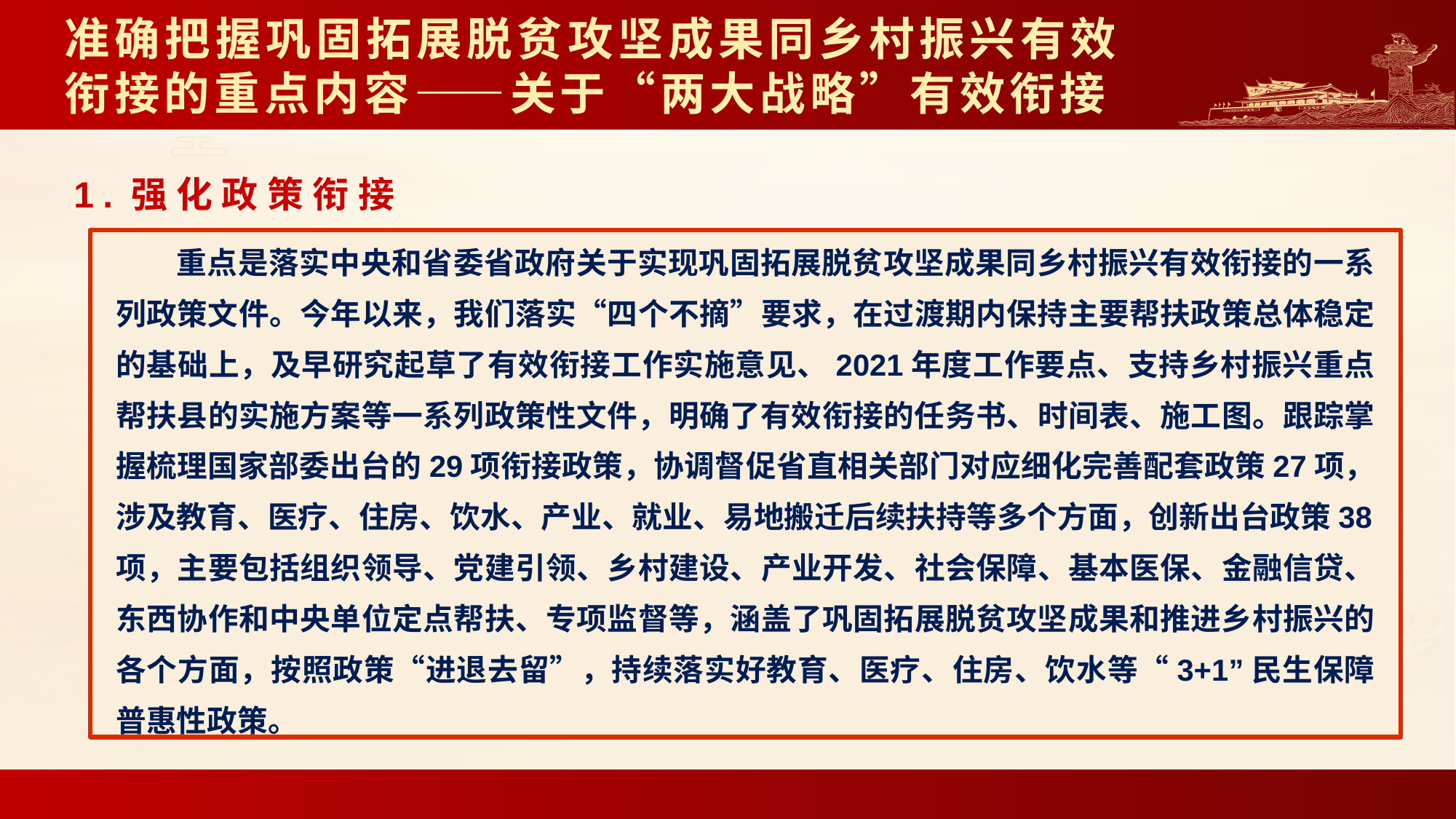

# 准确把握巩固拓展脱贫攻坚成果同乡村振兴有效衔接的重点内容——关于“两大战略”有效衔接
1.强化政策衔接
重点是落实中央和省委省政府关于实现巩固拓展脱贫攻坚成果同乡村振兴有效衔接的一系列政策文件。今年以来，我们落实“四个不摘”要求，在过渡期内保持主要帮扶政策总体稳定的基础上，及早研究起草了有效衔接工作实施意见、2021年度工作要点、支持乡村振兴重点帮扶县的实施方案等一系列政策性文件，明确了有效衔接的任务书、时间表、施工图。跟踪掌握梳理国家部委出台的29项衔接政策，协调督促省直相关部门对应细化完善配套政策27项，涉及教育、医疗、住房、饮水、产业、就业、易地搬迁后续扶持等多个方面，创新出台政策38项，主要包括组织领导、党建引领、乡村建设、产业开发、社会保障、基本医保、金融信贷、东西协作和中央单位定点帮扶、专项监督等，涵盖了巩固拓展脱贫攻坚成果和推进乡村振兴的各个方面，按照政策“进退去留”，持续落实好教育、医疗、住房、饮水等“3+1”民生保障普惠性政策。